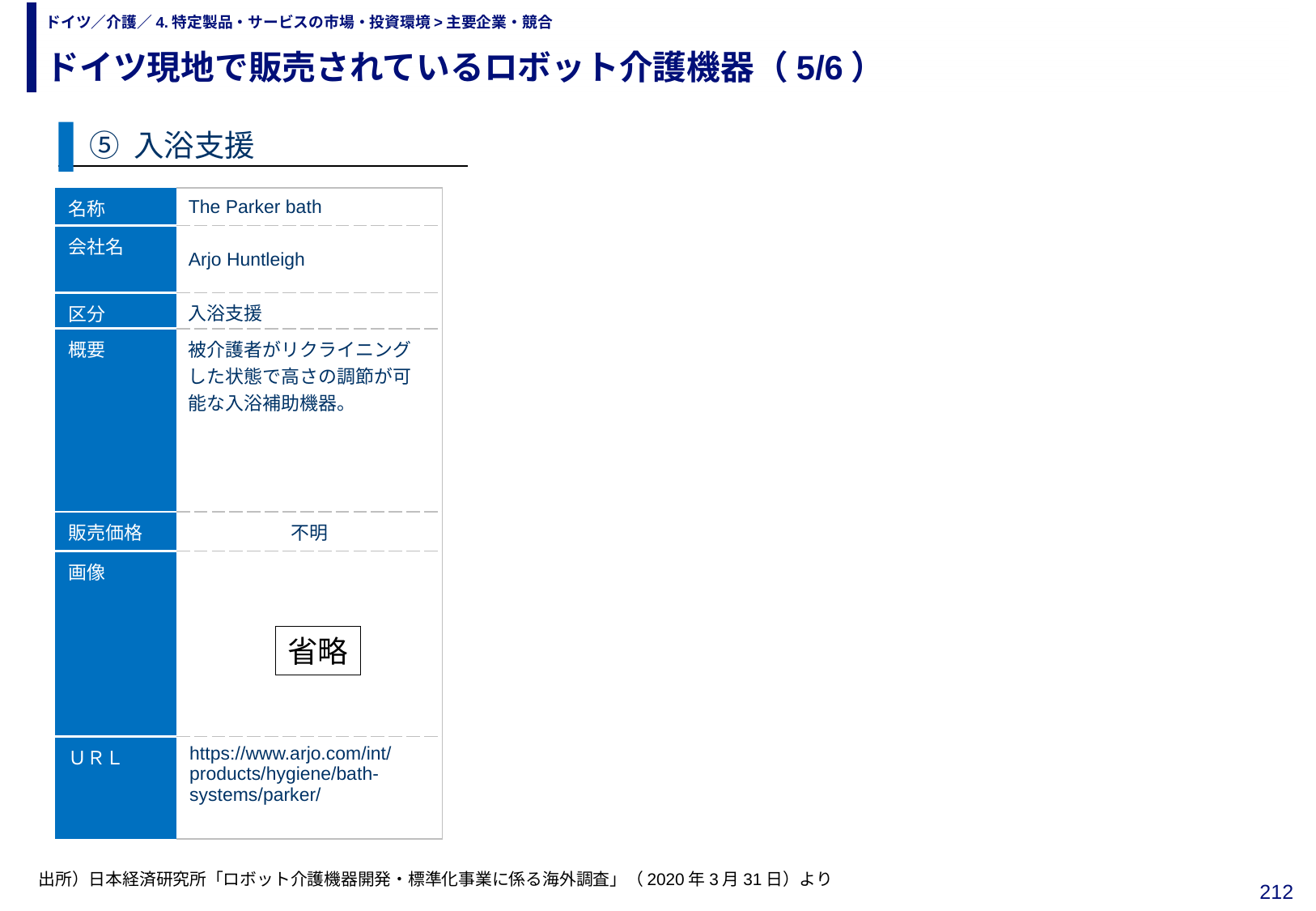

ドイツ現地で販売されているロボット介護機器（5/6）
# ドイツ／介護／4.特定製品・サービスの市場・投資環境>主要企業・競合
⑤ 入浴支援

| 名称 | The Parker bath |
| --- | --- |
| 会社名 | Arjo Huntleigh |
| 区分 | 入浴支援 |
| 概要 | 被介護者がリクライニングした状態で高さの調節が可能な入浴補助機器。 |
| 販売価格 | 不明 |
| 画像 |  |
| ＵＲＬ | https://www.arjo.com/int/products/hygiene/bath-systems/parker/ |
省略
出所）日本経済研究所「ロボット介護機器開発・標準化事業に係る海外調査」（2020年3月31日）より